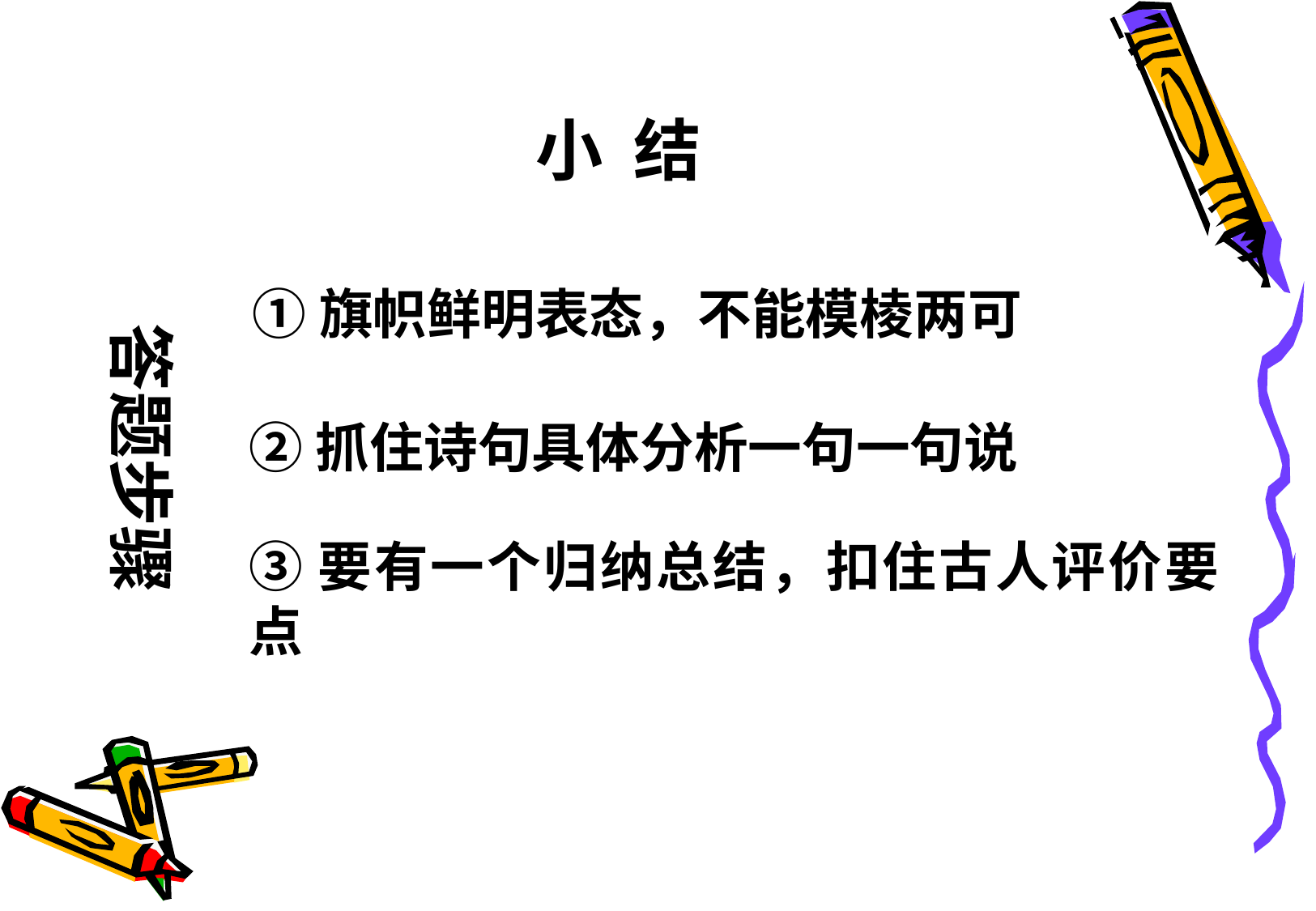

小  结
①旗帜鲜明表态，不能模棱两可
答题步骤
②抓住诗句具体分析一句一句说
③要有一个归纳总结，扣住古人评价要点